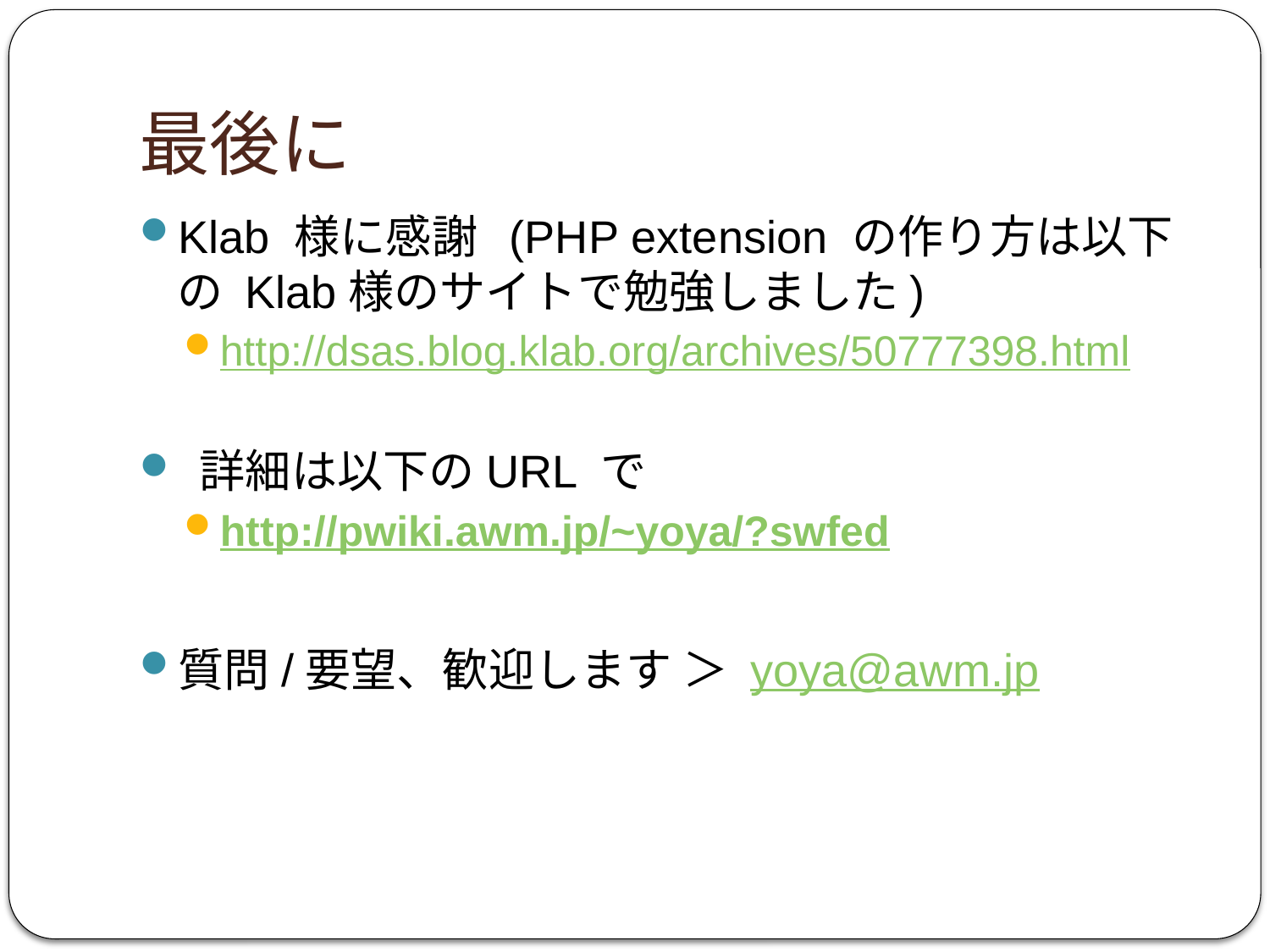

# 最後に
Klab 様に感謝  (PHP extension の作り方は以下の Klab様のサイトで勉強しました)
http://dsas.blog.klab.org/archives/50777398.html

 詳細は以下のURL で
http://pwiki.awm.jp/~yoya/?swfed

質問/要望、歓迎します ＞ yoya@awm.jp